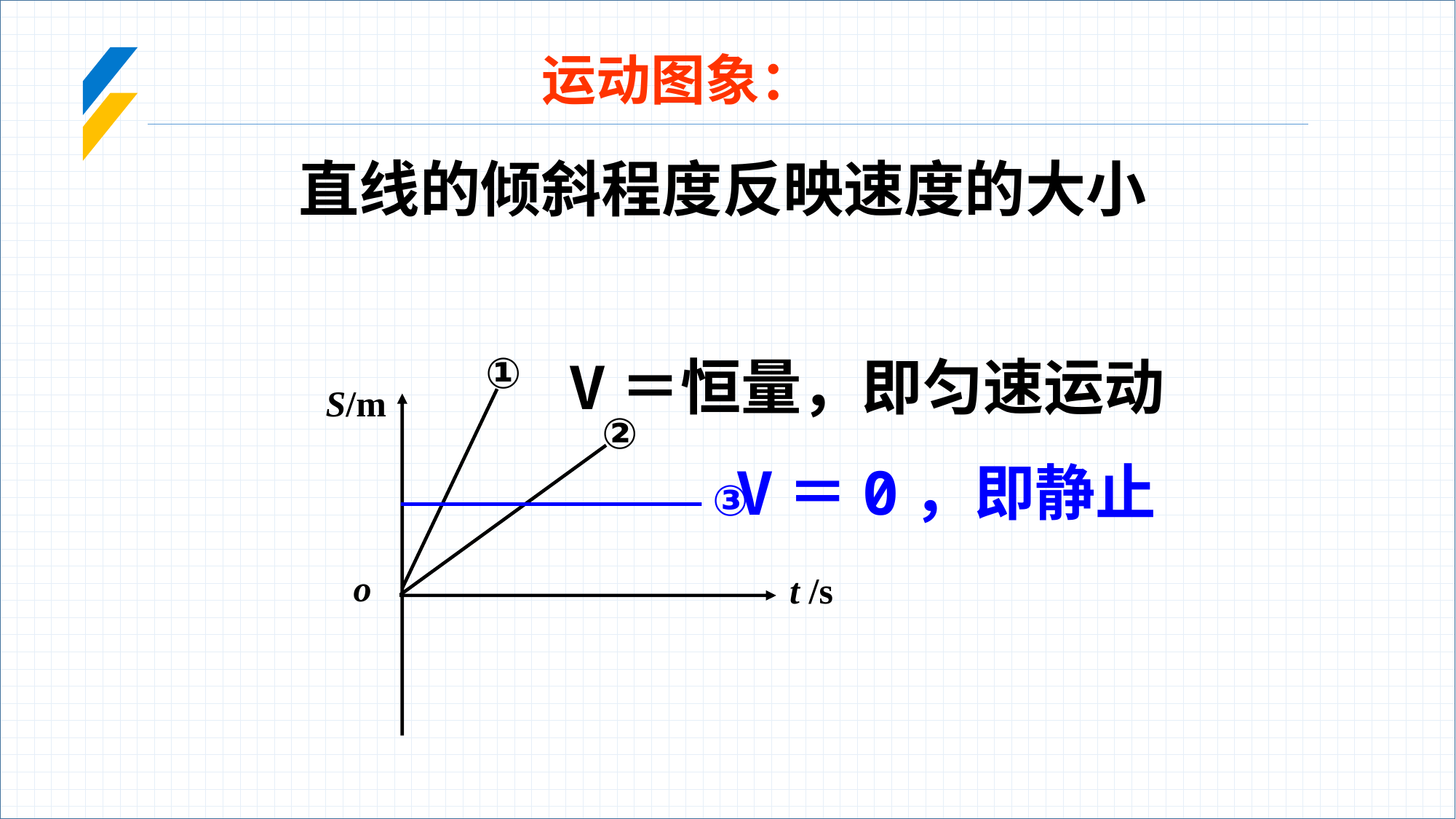

运动图象：
直线的倾斜程度反映速度的大小
①
S/m

o
t /s

②
V＝恒量，即匀速运动
V＝0，即静止
③